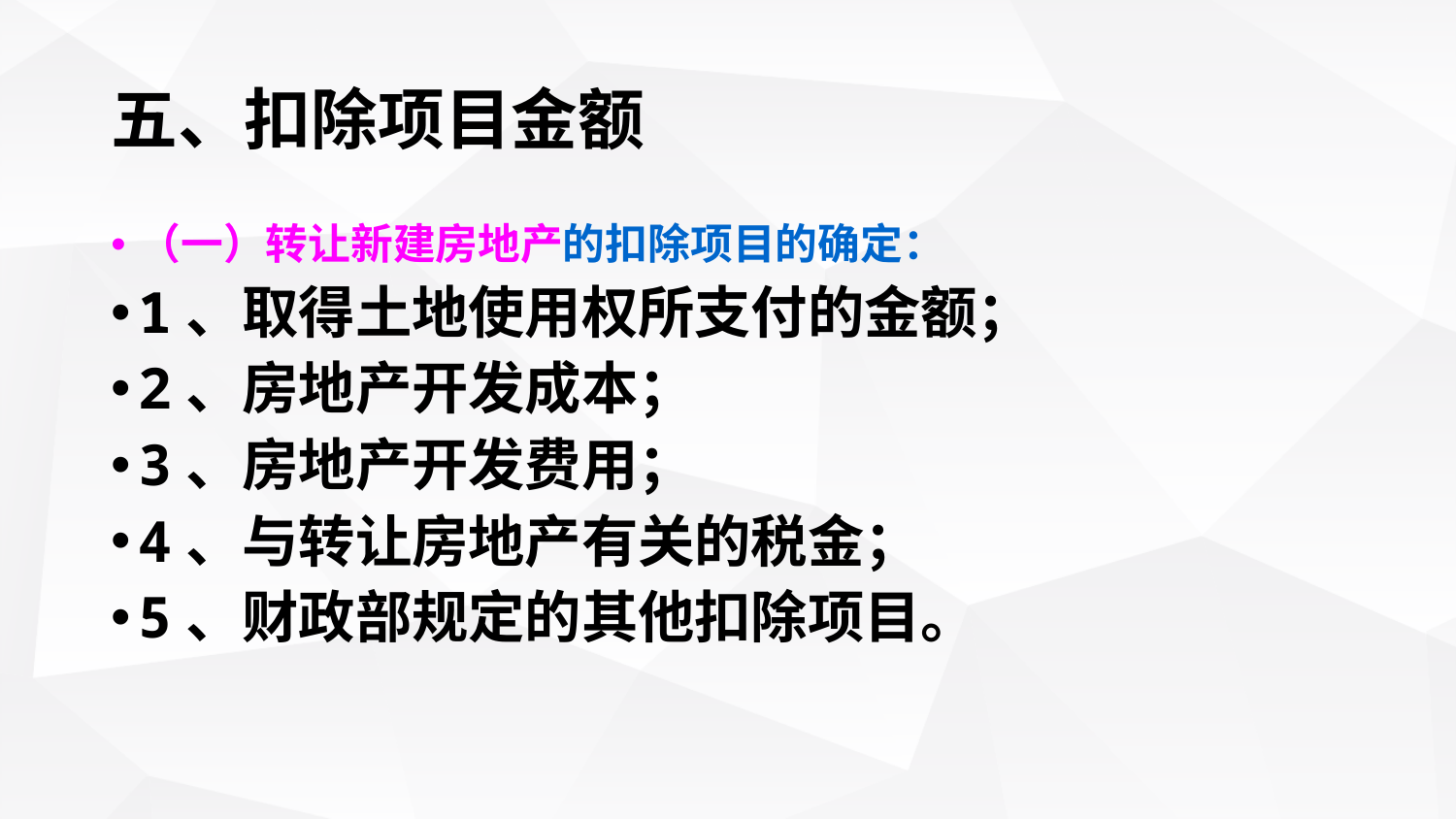

# 五、扣除项目金额
（一）转让新建房地产的扣除项目的确定：
1、取得土地使用权所支付的金额；
2、房地产开发成本；
3、房地产开发费用；
4、与转让房地产有关的税金；
5、财政部规定的其他扣除项目。